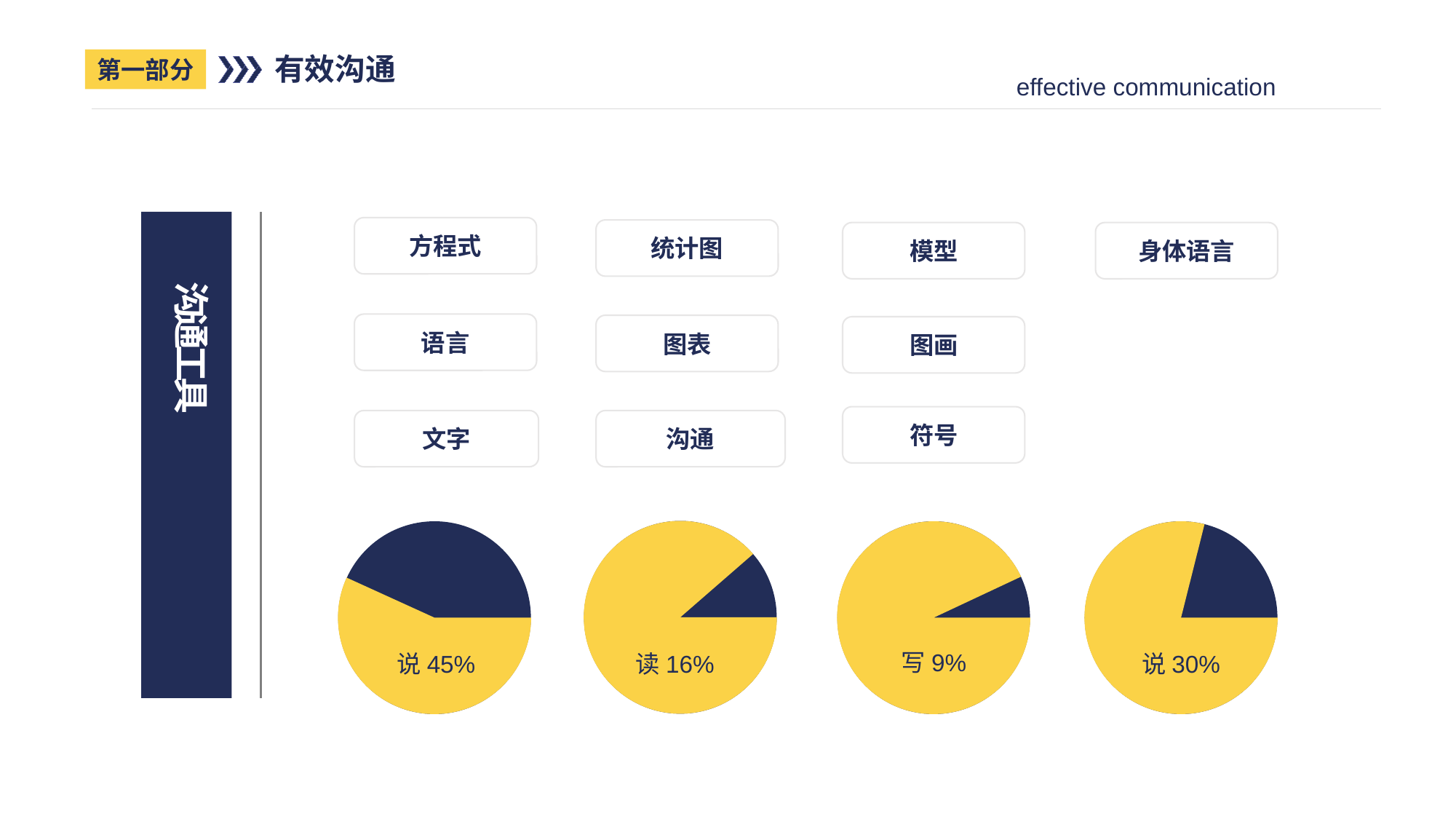

有效沟通
第一部分

effective communication

沟通工具
方程式
统计图
身体语言
模型
语言
图表
图画
符号
文字
沟通

读16%

说45%

写9%

说30%